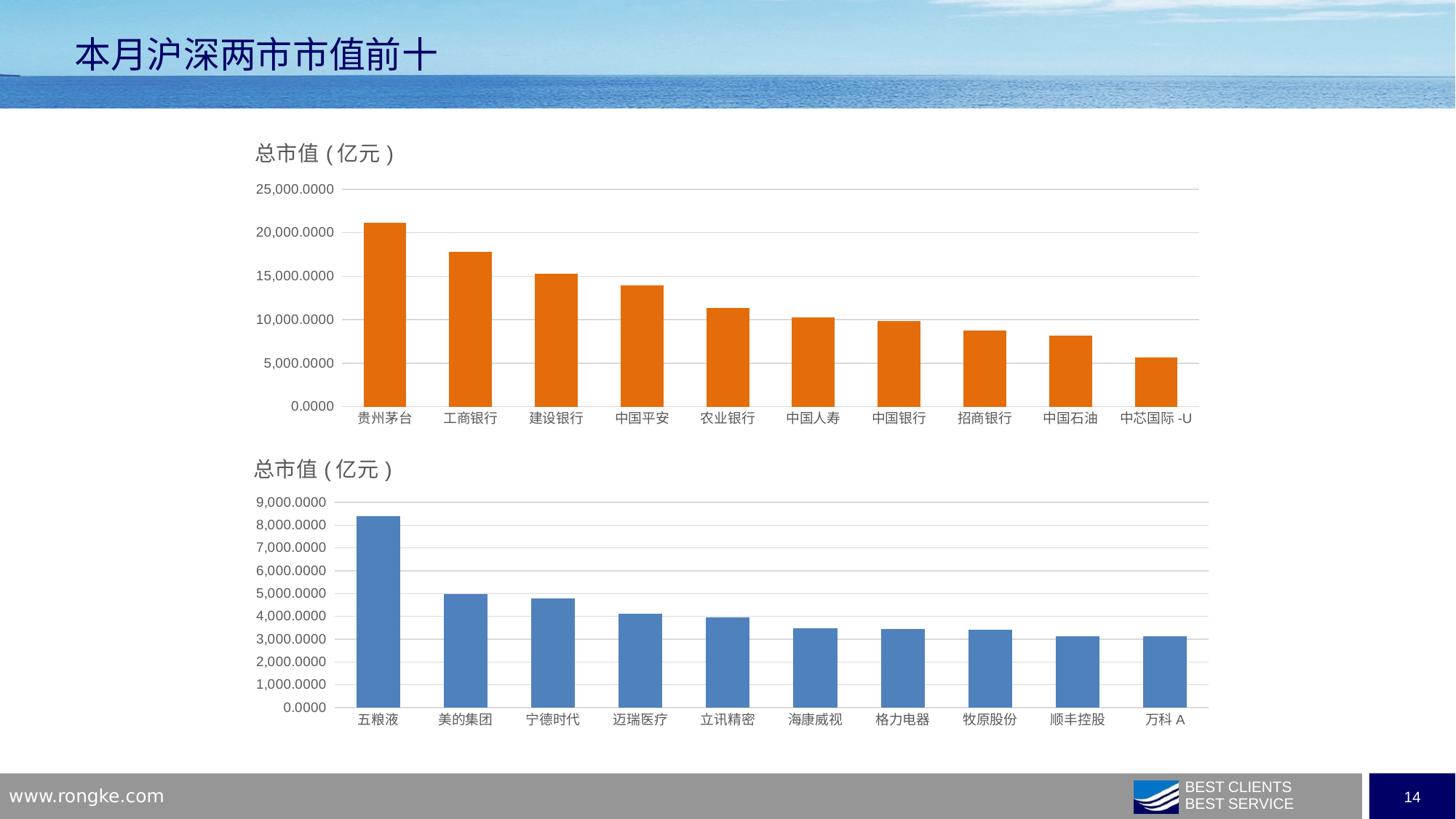

本月沪深两市市值前十

### Chart: 总市值(亿元)

| Category | 总市值(不可回测)_x000d_
[交易日期] 前一交易日_x000d_
[单位] 亿元↓ |
|---|---|
| 贵州茅台 | 21104.123 |
| 工商银行 | 17749.0316 |
| 建设银行 | 15300.6718 |
| 中国平安 | 13898.4675 |
| 农业银行 | 11304.452 |
| 中国人寿 | 10214.8644 |
| 中国银行 | 9832.5522 |
| 招商银行 | 8715.9786 |
| 中国石油 | 8162.7356 |
| 中芯国际-U | 5612.7733 |

### Chart: 总市值(亿元)

| Category | 总市值(亿元) |
|---|---|
| 五粮液 | 8396.6944 |
| 美的集团 | 4981.1837 |
| 宁德时代 | 4783.5749 |
| 迈瑞医疗 | 4110.86 |
| 立讯精密 | 3952.871 |
| 海康威视 | 3484.7545 |
| 格力电器 | 3457.8421 |
| 牧原股份 | 3412.0282 |
| 顺丰控股 | 3126.7617 |
| 万科A | 3122.8464 |